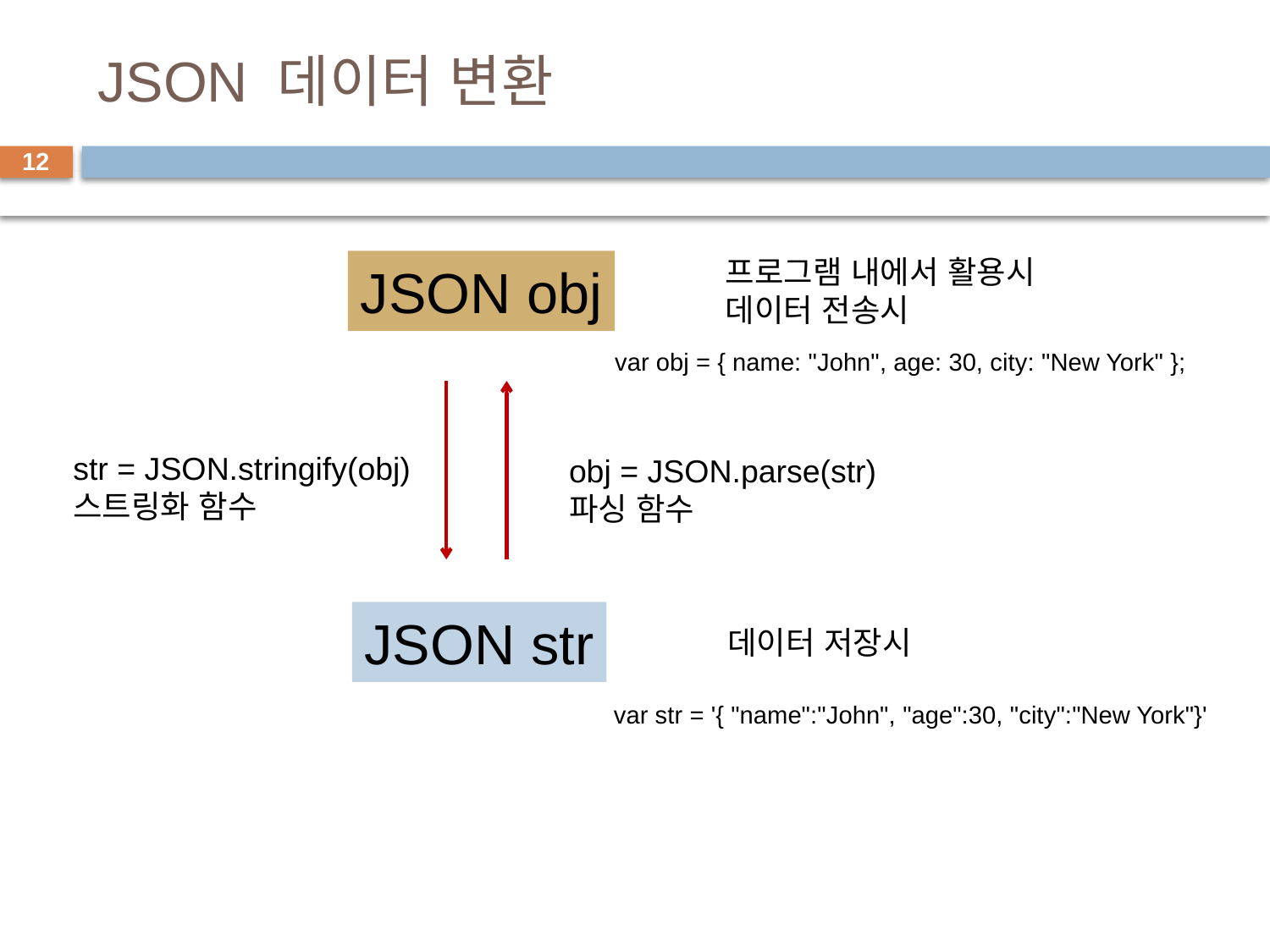

# JSON 데이터 변환
12
프로그램 내에서 활용시
데이터 전송시
JSON obj
var obj = { name: "John", age: 30, city: "New York" };
str = JSON.stringify(obj)
스트링화 함수
obj = JSON.parse(str)
파싱 함수
JSON str
데이터 저장시
var str = '{ "name":"John", "age":30, "city":"New York"}'